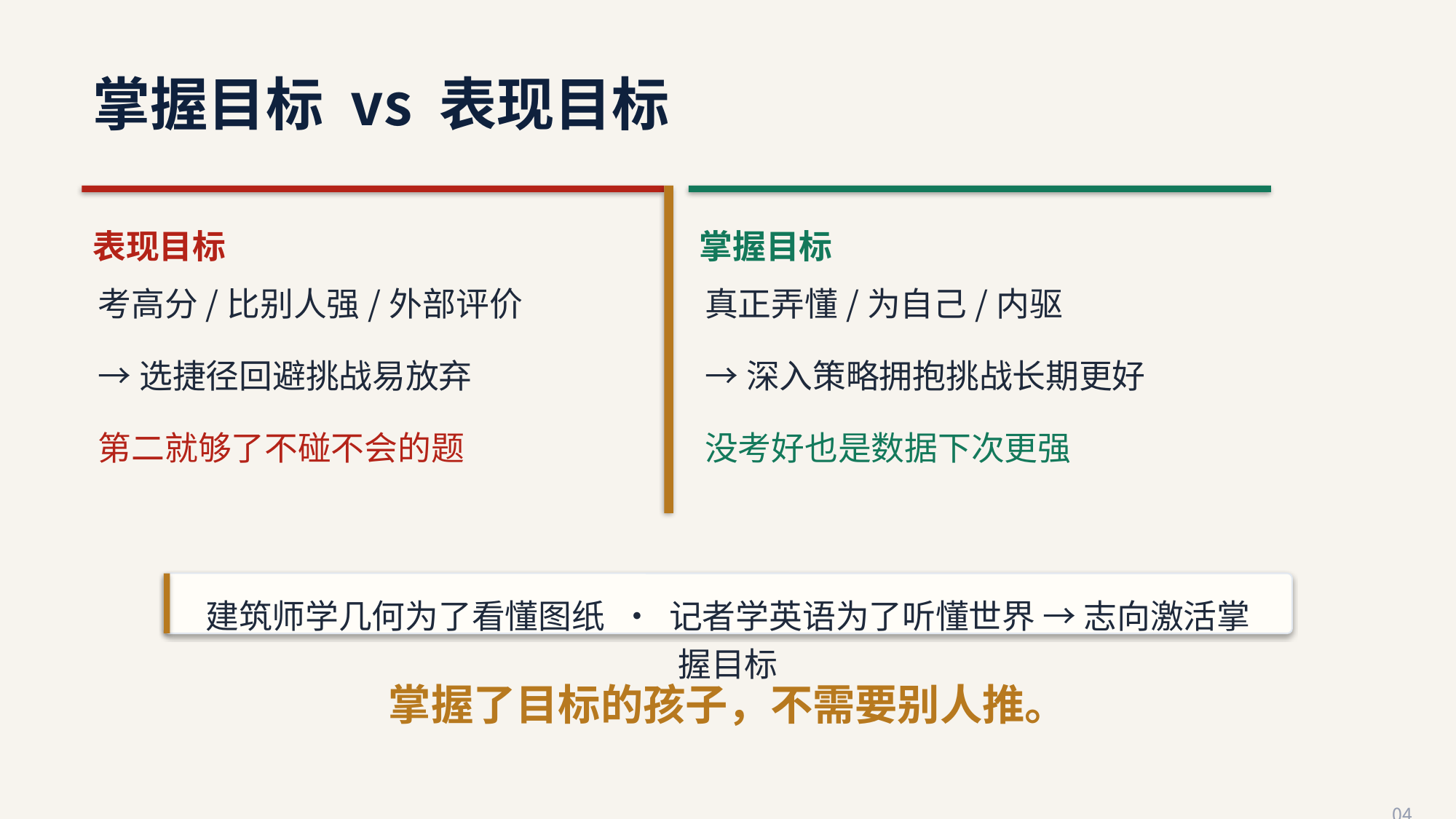

掌握目标 vs 表现目标

表现目标
掌握目标
考高分/比别人强/外部评价
→选捷径回避挑战易放弃
第二就够了不碰不会的题
真正弄懂/为自己/内驱
→深入策略拥抱挑战长期更好
没考好也是数据下次更强

建筑师学几何为了看懂图纸 · 记者学英语为了听懂世界 → 志向激活掌握目标
掌握了目标的孩子，不需要别人推。
04